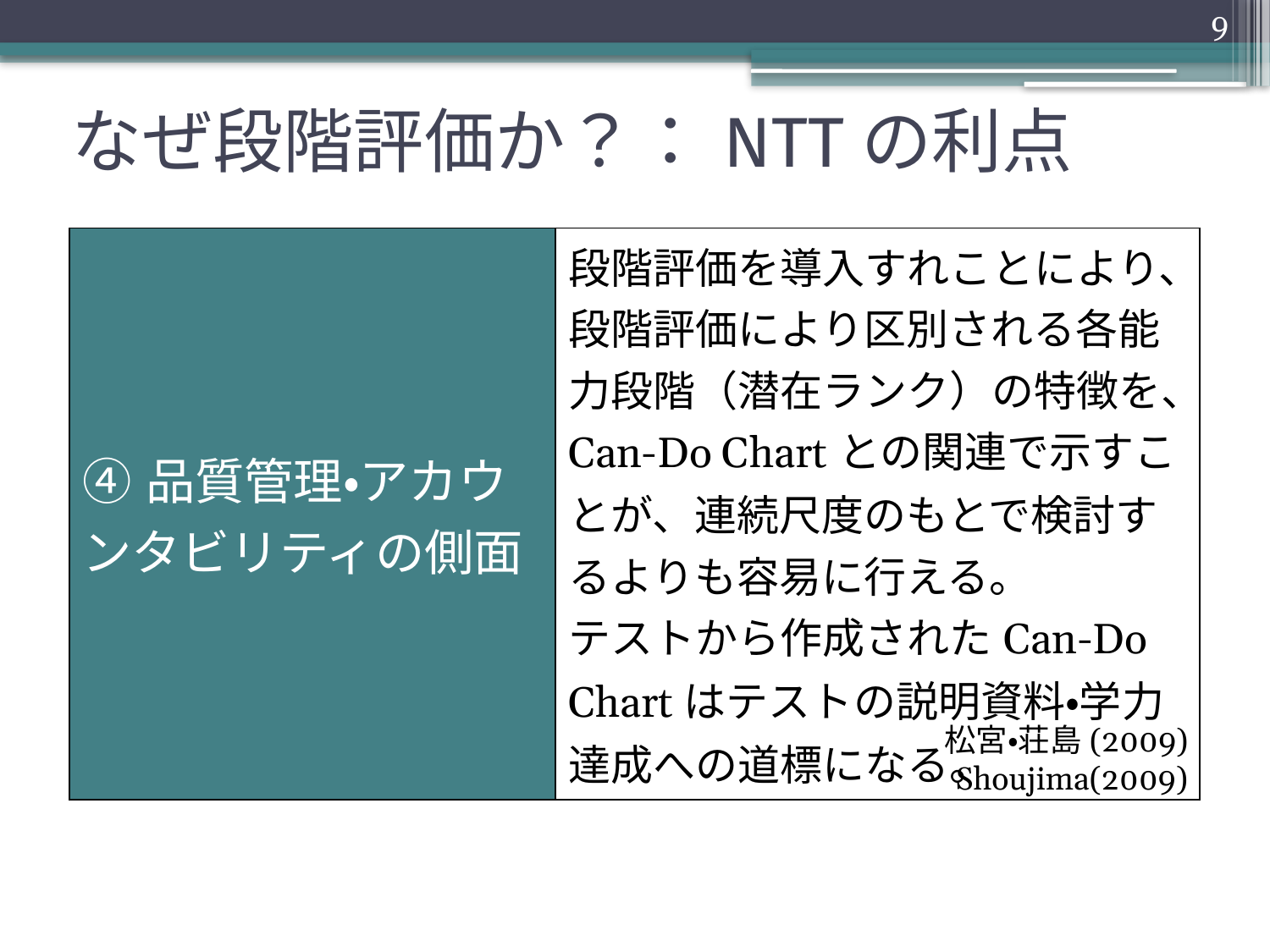

9
# なぜ段階評価か？：NTTの利点
| ④品質管理・アカウンタビリティの側面 | 段階評価を導入すれことにより、段階評価により区別される各能力段階（潜在ランク）の特徴を、Can-Do Chartとの関連で示すことが、連続尺度のもとで検討するよりも容易に行える。 テストから作成されたCan-Do Chartはテストの説明資料・学力達成への道標になる。 |
| --- | --- |
松宮・荘島(2009)
Shoujima(2009)